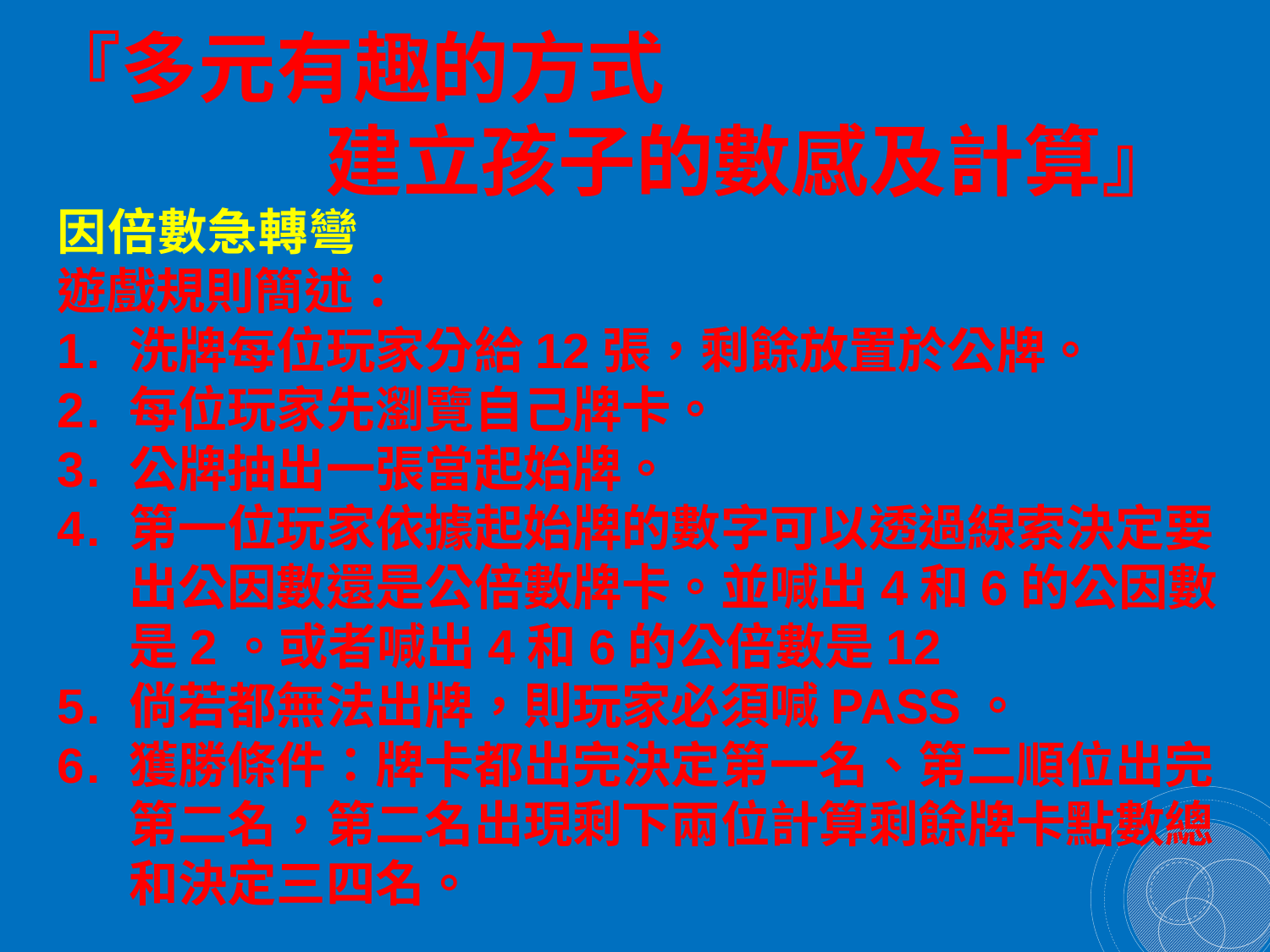

『多元有趣的方式
               建立孩子的數感及計算』

因倍數急轉彎
遊戲規則簡述：
洗牌每位玩家分給12張，剩餘放置於公牌。
每位玩家先瀏覽自己牌卡。
公牌抽出一張當起始牌。
第一位玩家依據起始牌的數字可以透過線索決定要出公因數還是公倍數牌卡。並喊出4和6的公因數是2。或者喊出4和6的公倍數是12
倘若都無法出牌，則玩家必須喊PASS。
獲勝條件：牌卡都出完決定第一名、第二順位出完第二名，第二名出現剩下兩位計算剩餘牌卡點數總和決定三四名。